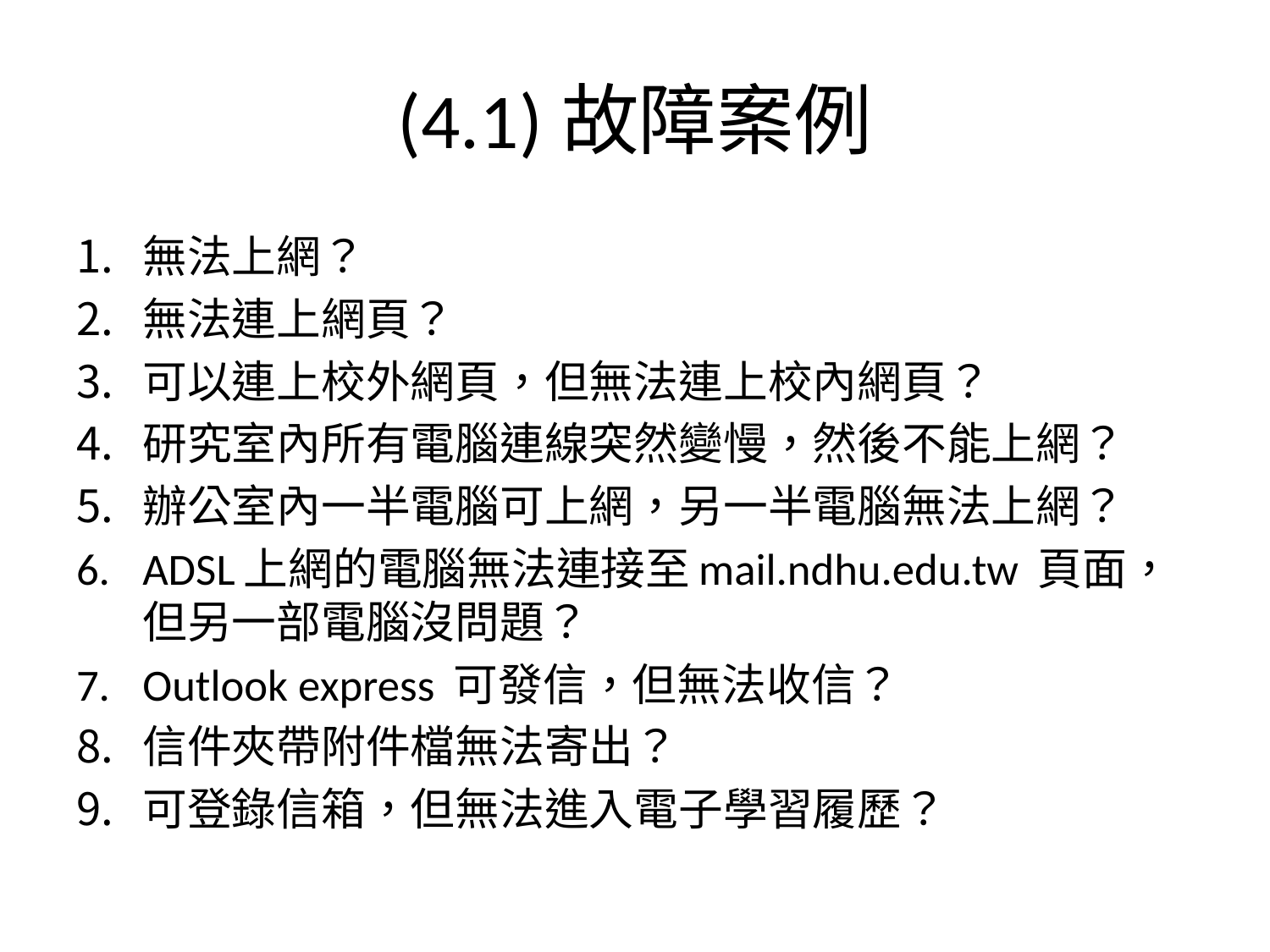

# (4.1)故障案例
無法上網？
無法連上網頁？
可以連上校外網頁，但無法連上校內網頁？
研究室內所有電腦連線突然變慢，然後不能上網？
辦公室內一半電腦可上網，另一半電腦無法上網？
ADSL上網的電腦無法連接至mail.ndhu.edu.tw 頁面，但另一部電腦沒問題？
Outlook express 可發信，但無法收信？
信件夾帶附件檔無法寄出？
可登錄信箱，但無法進入電子學習履歷？